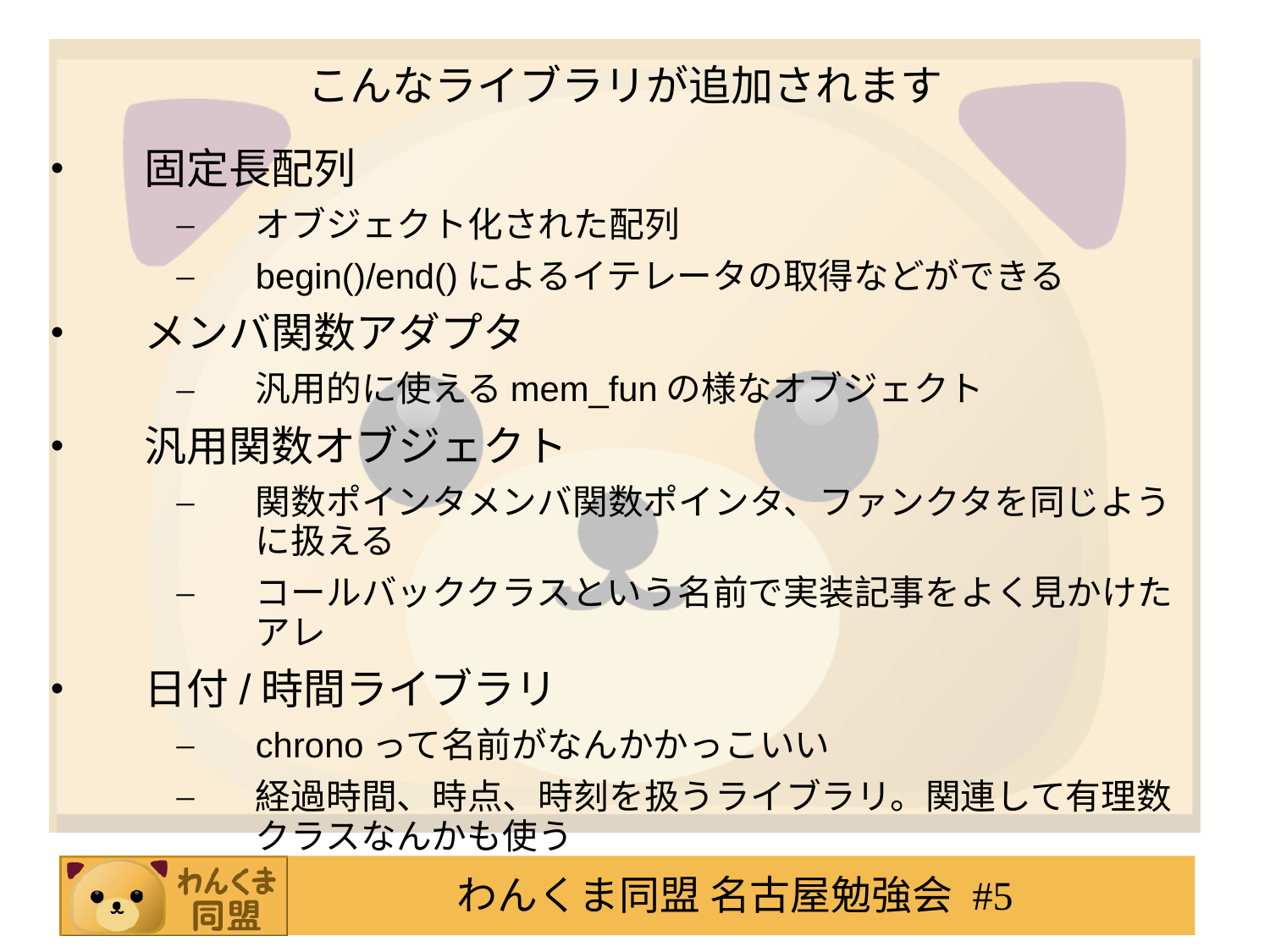

# こんなライブラリが追加されます
固定長配列
オブジェクト化された配列
begin()/end()によるイテレータの取得などができる
メンバ関数アダプタ
汎用的に使えるmem_funの様なオブジェクト
汎用関数オブジェクト
関数ポインタメンバ関数ポインタ、ファンクタを同じように扱える
コールバッククラスという名前で実装記事をよく見かけたアレ
日付/時間ライブラリ
chronoって名前がなんかかっこいい
経過時間、時点、時刻を扱うライブラリ。関連して有理数クラスなんかも使う